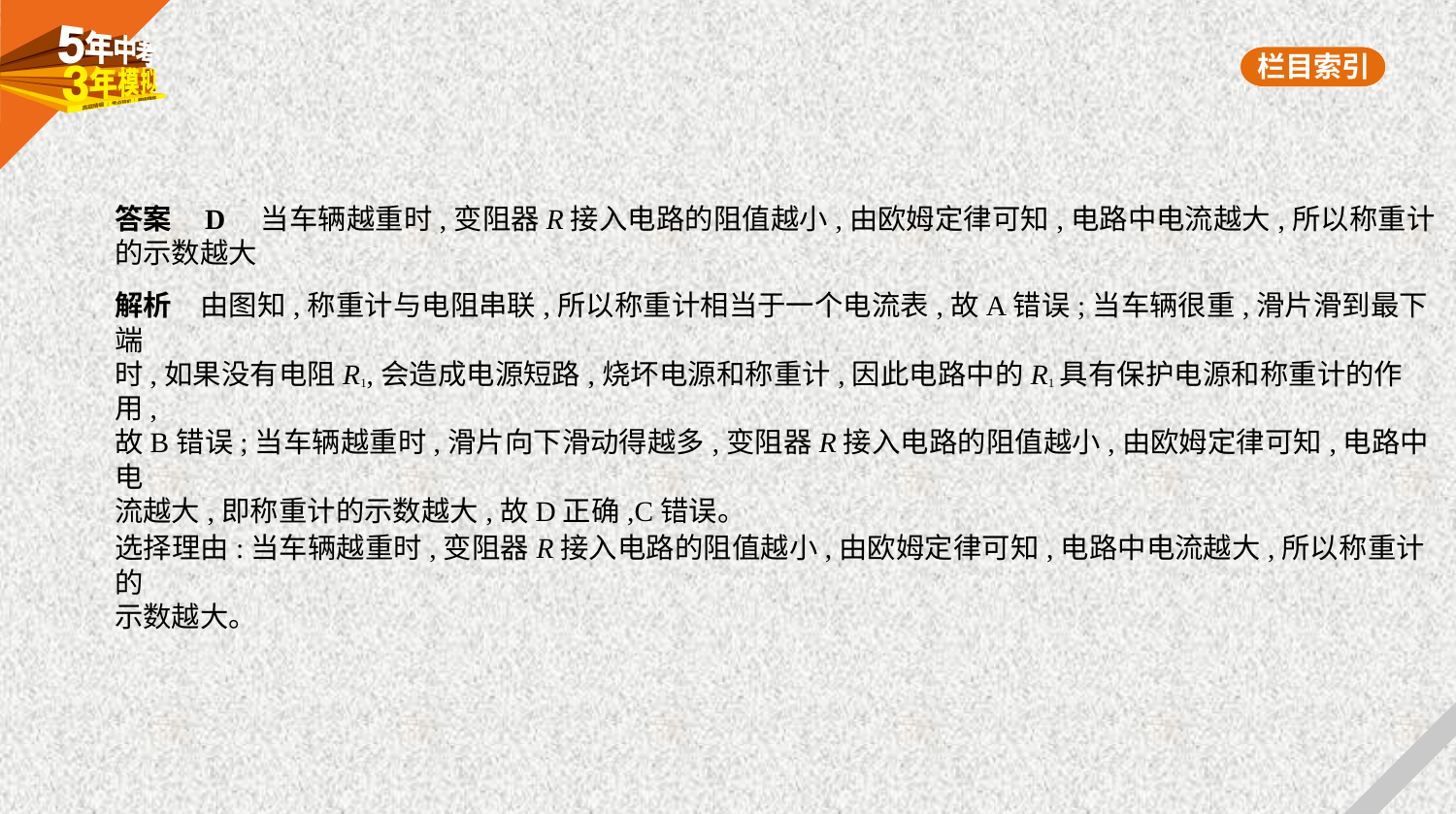

答案    D　当车辆越重时,变阻器R接入电路的阻值越小,由欧姆定律可知,电路中电流越大,所以称重计
的示数越大
解析　由图知,称重计与电阻串联,所以称重计相当于一个电流表,故A错误;当车辆很重,滑片滑到最下端
时,如果没有电阻R1,会造成电源短路,烧坏电源和称重计,因此电路中的R1具有保护电源和称重计的作用,
故B错误;当车辆越重时,滑片向下滑动得越多,变阻器R接入电路的阻值越小,由欧姆定律可知,电路中电
流越大,即称重计的示数越大,故D正确,C错误。
选择理由:当车辆越重时,变阻器R接入电路的阻值越小,由欧姆定律可知,电路中电流越大,所以称重计的
示数越大。